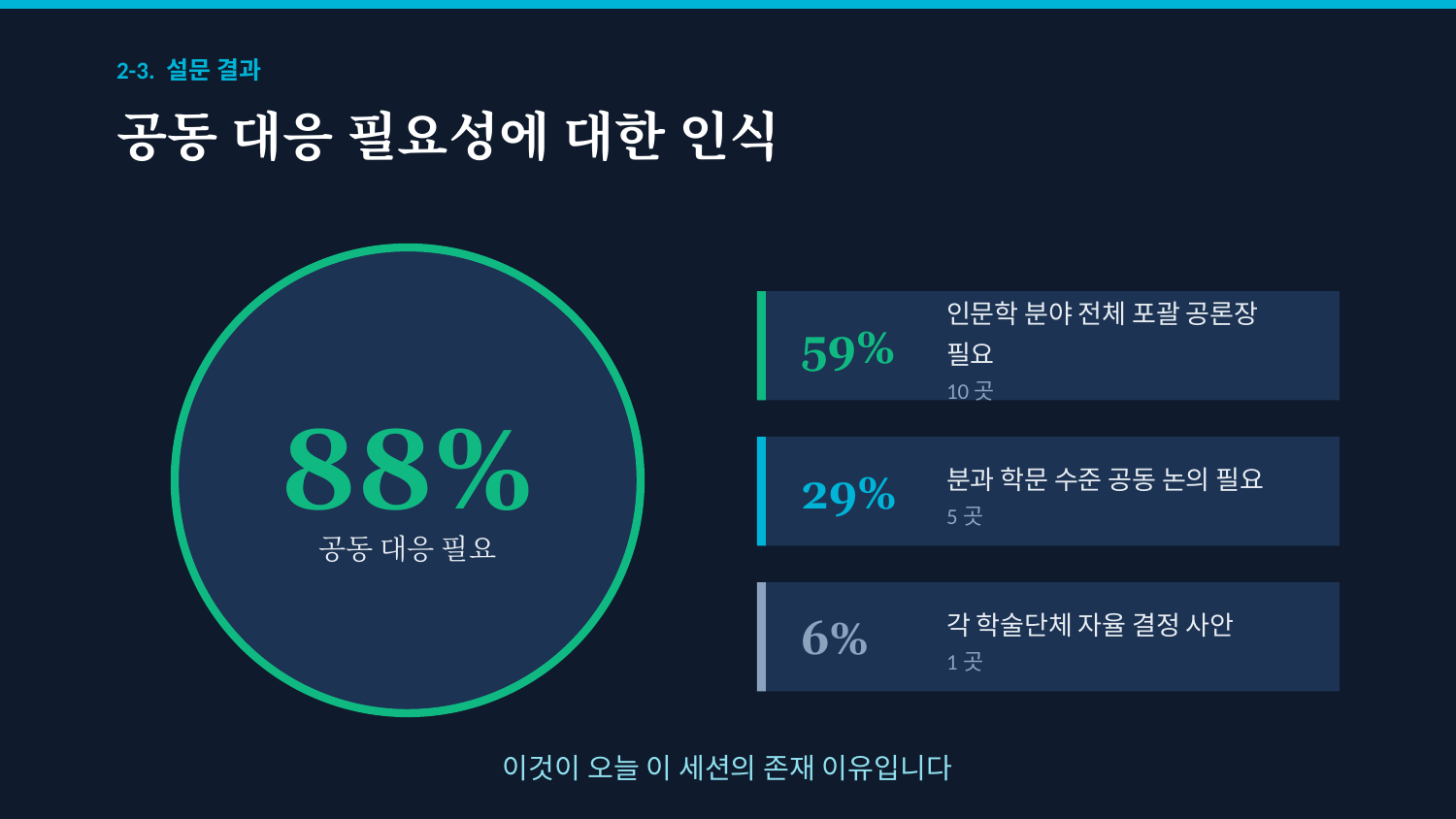

2-3. 설문 결과
공동 대응 필요성에 대한 인식

88%
공동 대응 필요

59%
인문학 분야 전체 포괄 공론장 필요
10곳

29%
분과 학문 수준 공동 논의 필요
5곳

6%
각 학술단체 자율 결정 사안
1곳
이것이 오늘 이 세션의 존재 이유입니다